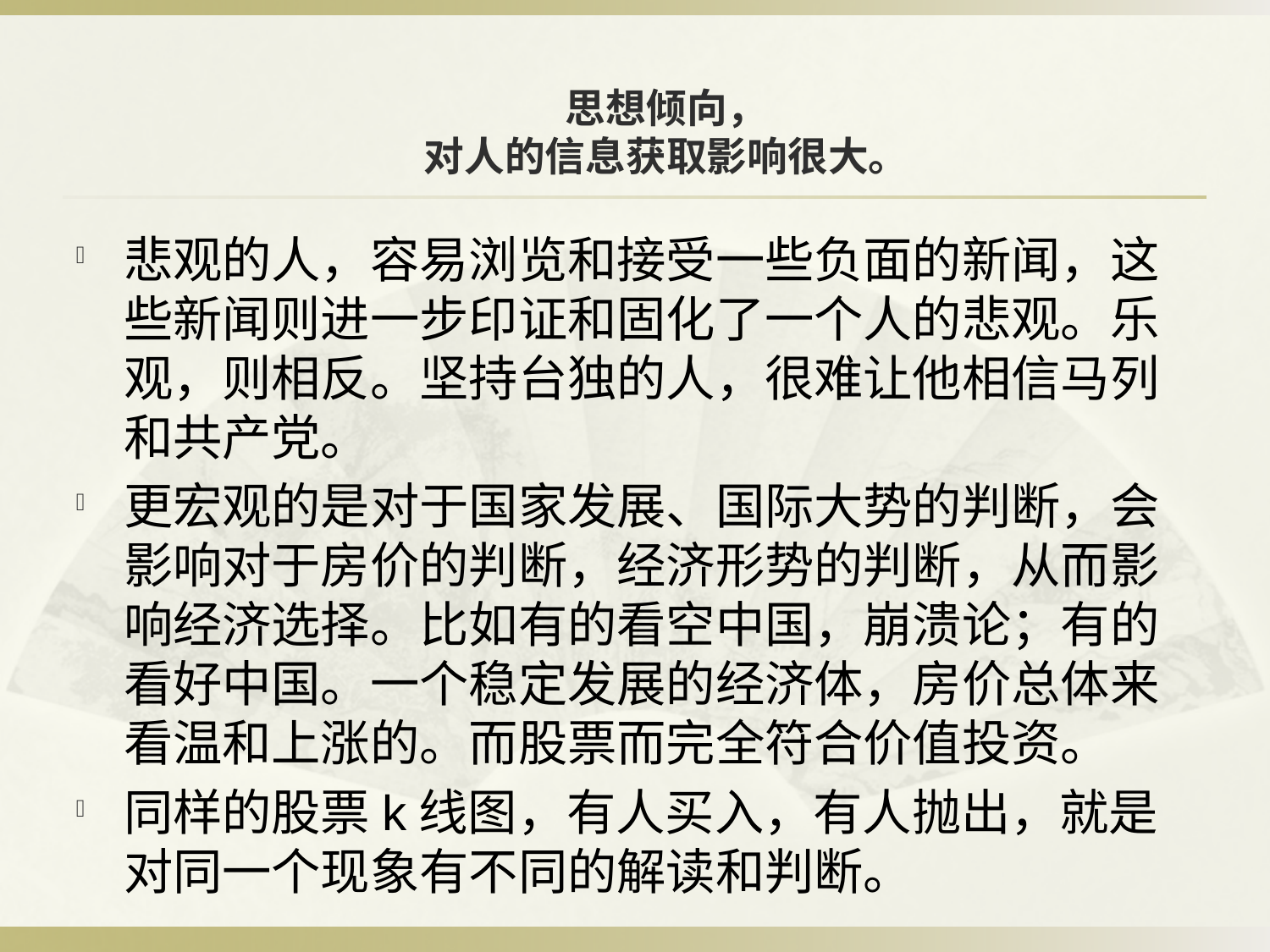

# 思想倾向， 对人的信息获取影响很大。
悲观的人，容易浏览和接受一些负面的新闻，这些新闻则进一步印证和固化了一个人的悲观。乐观，则相反。坚持台独的人，很难让他相信马列和共产党。
更宏观的是对于国家发展、国际大势的判断，会影响对于房价的判断，经济形势的判断，从而影响经济选择。比如有的看空中国，崩溃论；有的看好中国。一个稳定发展的经济体，房价总体来看温和上涨的。而股票而完全符合价值投资。
同样的股票k线图，有人买入，有人抛出，就是对同一个现象有不同的解读和判断。